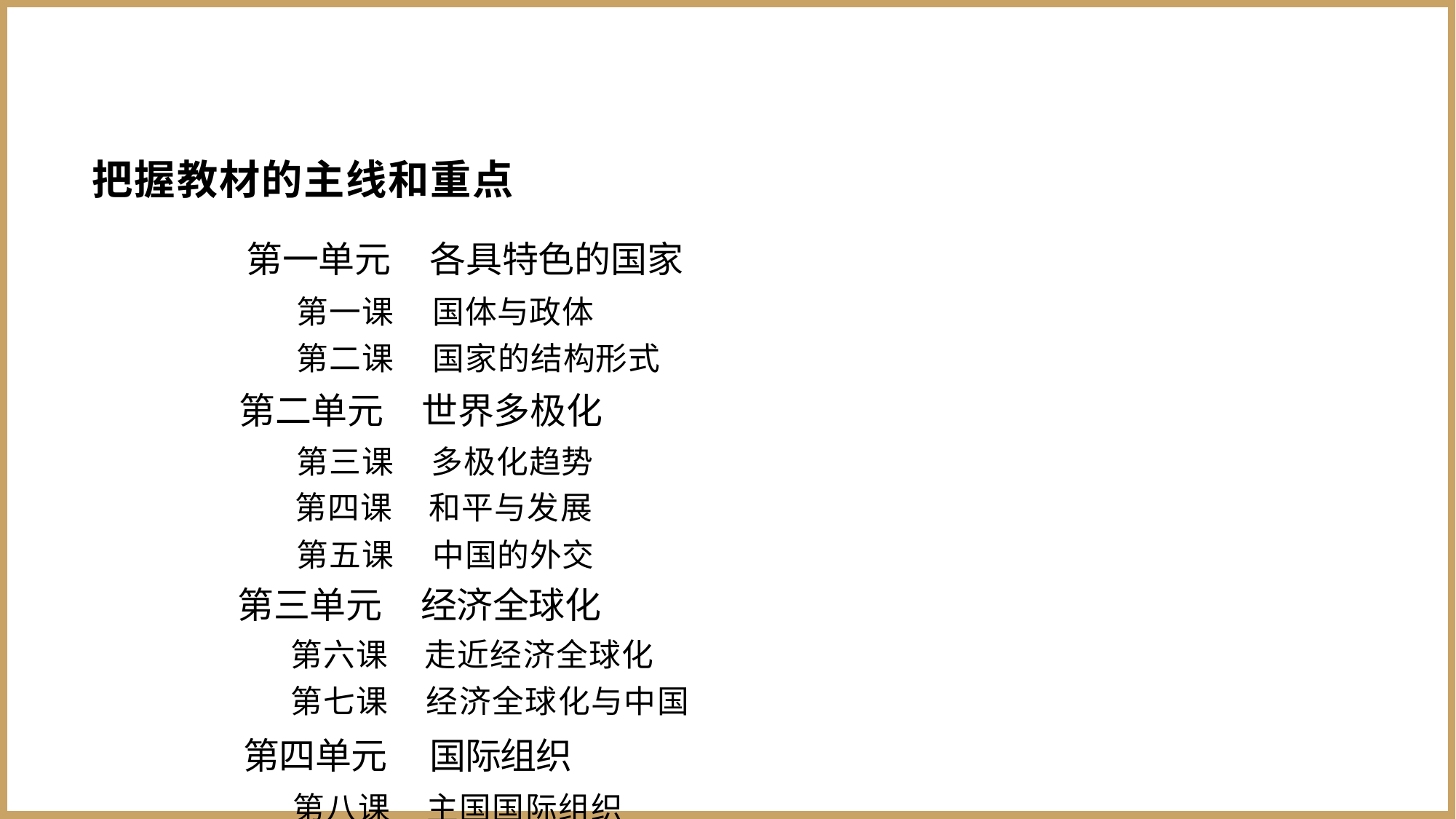

把握教材的主线和重点
| 第一单元 | 各具特色的国家 |
| --- | --- |
| 第一课 | 国体与政体 |
| 第二课 | 国家的结构形式 |
| 第二单元 | 世界多极化 |
| 第三课 | 多极化趋势 |
| 第四课 | 和平与发展 |
| 第五课 | 中国的外交 |
| 第三单元 | 经济全球化 |
| 第六课 | 走近经济全球化 |
| 第七课 | 经济全球化与中国 |
| 第四单元 | 国际组织 |
| 第八课 | 主国国际组织 |
| 第九课 | 中国与国际组织 |